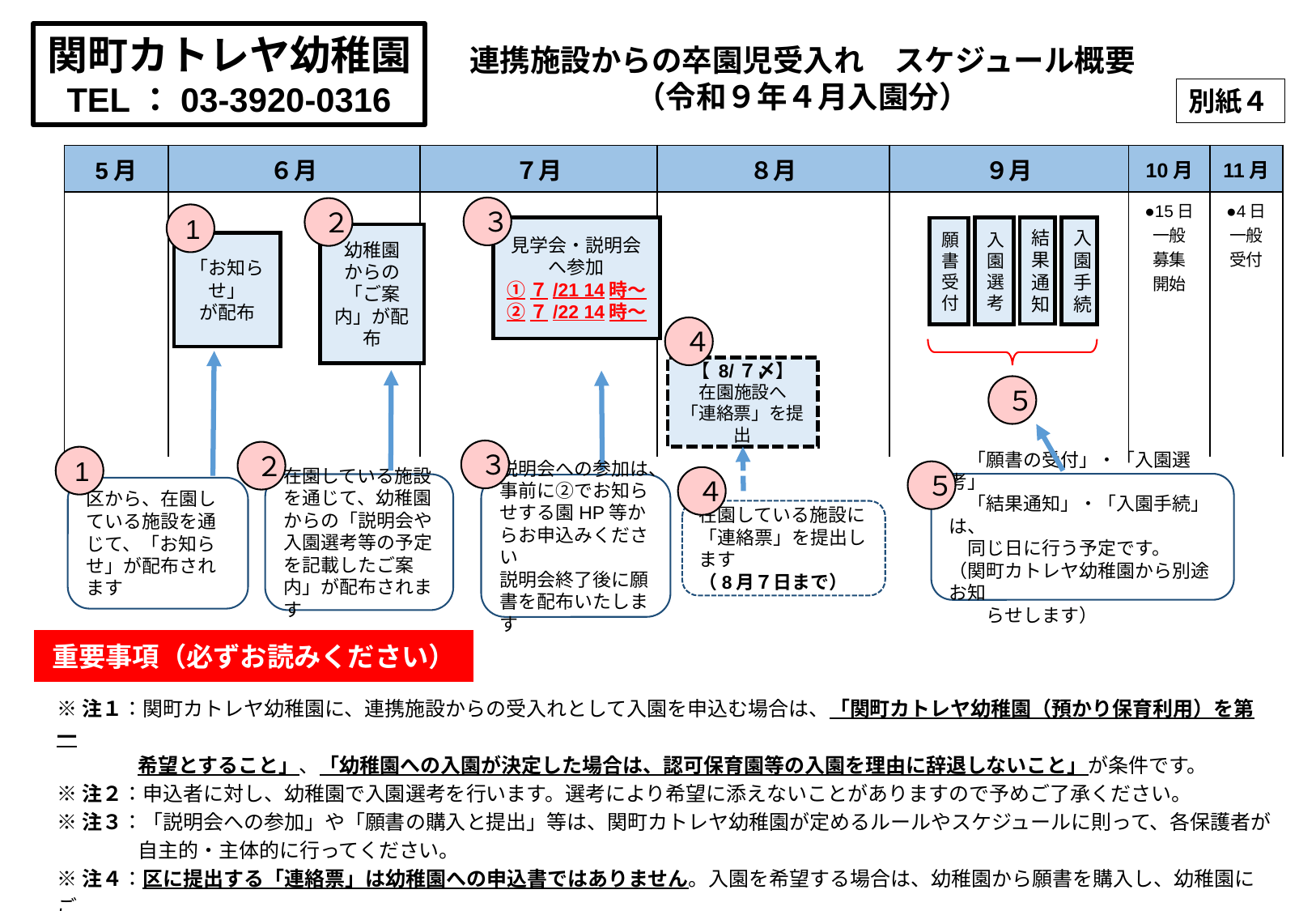

関町カトレヤ幼稚園
TEL：03-3920-0316
連携施設からの卒園児受入れ　スケジュール概要
（令和９年４月入園分）
別紙４
|  |  | 5月 | ６月 | ７月 | ８月 | ９月 | 10月 | 11月 |
| --- | --- | --- | --- | --- | --- | --- | --- | --- |
|  |  |  |  |  |  |  | ●15日 一般 募集 開始 | ●4日 一般 受付 |
|  |  |  |  |  |  |  |  |  |
３
２
1
見学会・説明会
へ参加
①７/21 14時～
②７/22 14時～
結果通知
入園選考
入園手続
願書受付
幼稚園
からの
「ご案内」が配布
「お知らせ」
が配布

４
【 8/７〆】
在園施設へ
「連絡票」を提出
５
３
２
1
５
４
　「願書の受付」・「入園選考」
　「結果通知」・「入園手続」は、
　同じ日に行う予定です。
（関町カトレヤ幼稚園から別途お知
　　らせします）
在園している施設を通じて、幼稚園からの「説明会や入園選考等の予定を記載したご案内」が配布されます
説明会への参加は、事前に②でお知らせする園HP等からお申込みください
説明会終了後に願書を配布いたします
区から、在園している施設を通じて、「お知らせ」が配布されます
在園している施設に
「連絡票」を提出します
（8月７日まで）
重要事項（必ずお読みください）
※注１：関町カトレヤ幼稚園に、連携施設からの受入れとして入園を申込む場合は、「関町カトレヤ幼稚園（預かり保育利用）を第一
　　　　希望とすること」、「幼稚園への入園が決定した場合は、認可保育園等の入園を理由に辞退しないこと」が条件です。
※注２：申込者に対し、幼稚園で入園選考を行います。選考により希望に添えないことがありますので予めご了承ください。
※注３：「説明会への参加」や「願書の購入と提出」等は、関町カトレヤ幼稚園が定めるルールやスケジュールに則って、各保護者が
　　　　自主的・主体的に行ってください。
※注４：区に提出する「連絡票」は幼稚園への申込書ではありません。入園を希望する場合は、幼稚園から願書を購入し、幼稚園にご
　　　　提出ください。なお、区は、幼稚園の入園選考について一切関与することはできませんので、ご了承ください。